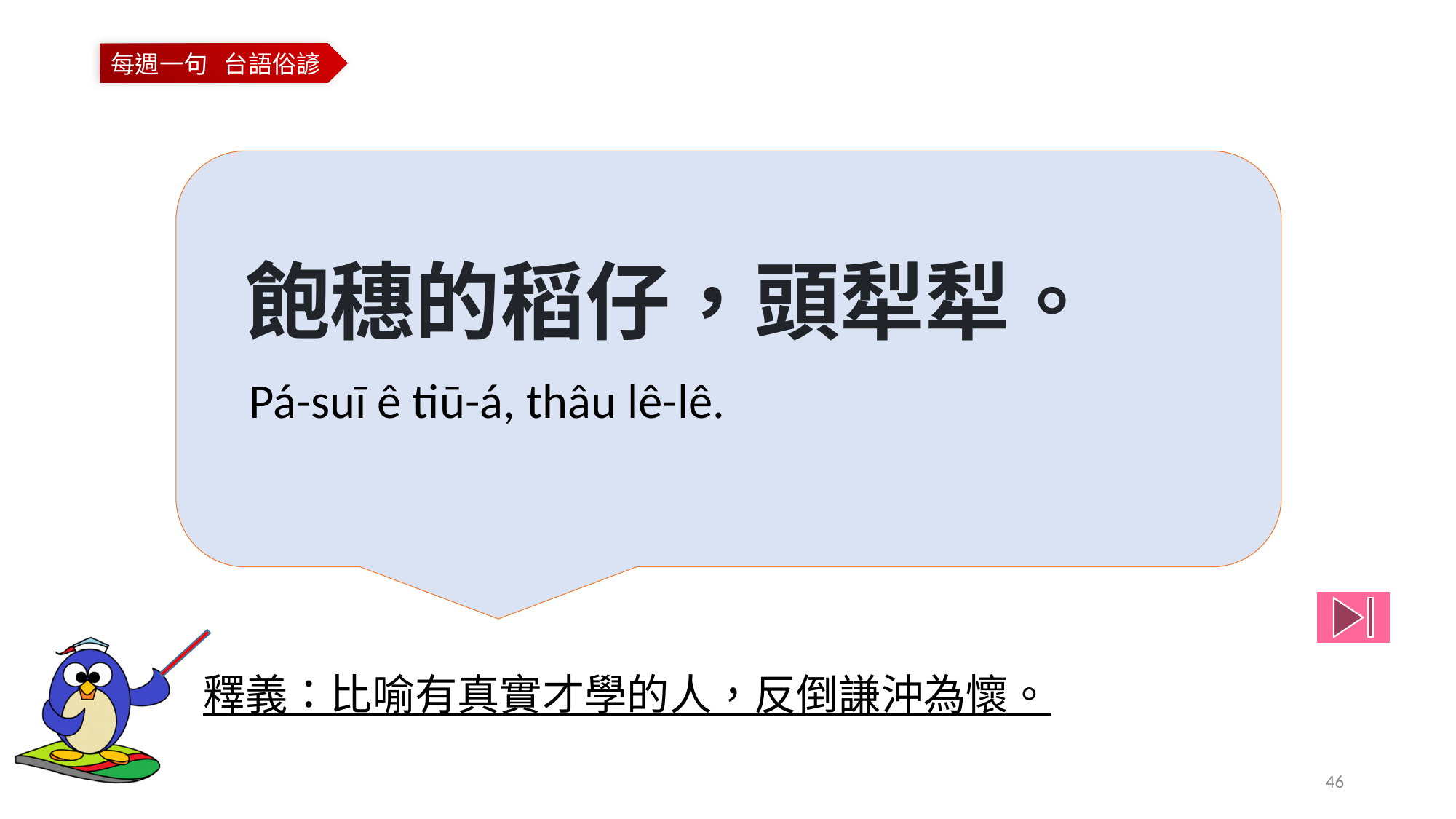

飽穗的稻仔，頭犁犁。
Pá-suī ê tiū-á, thâu lê-lê.

釋義：比喻有真實才學的人，反倒謙沖為懷。
46